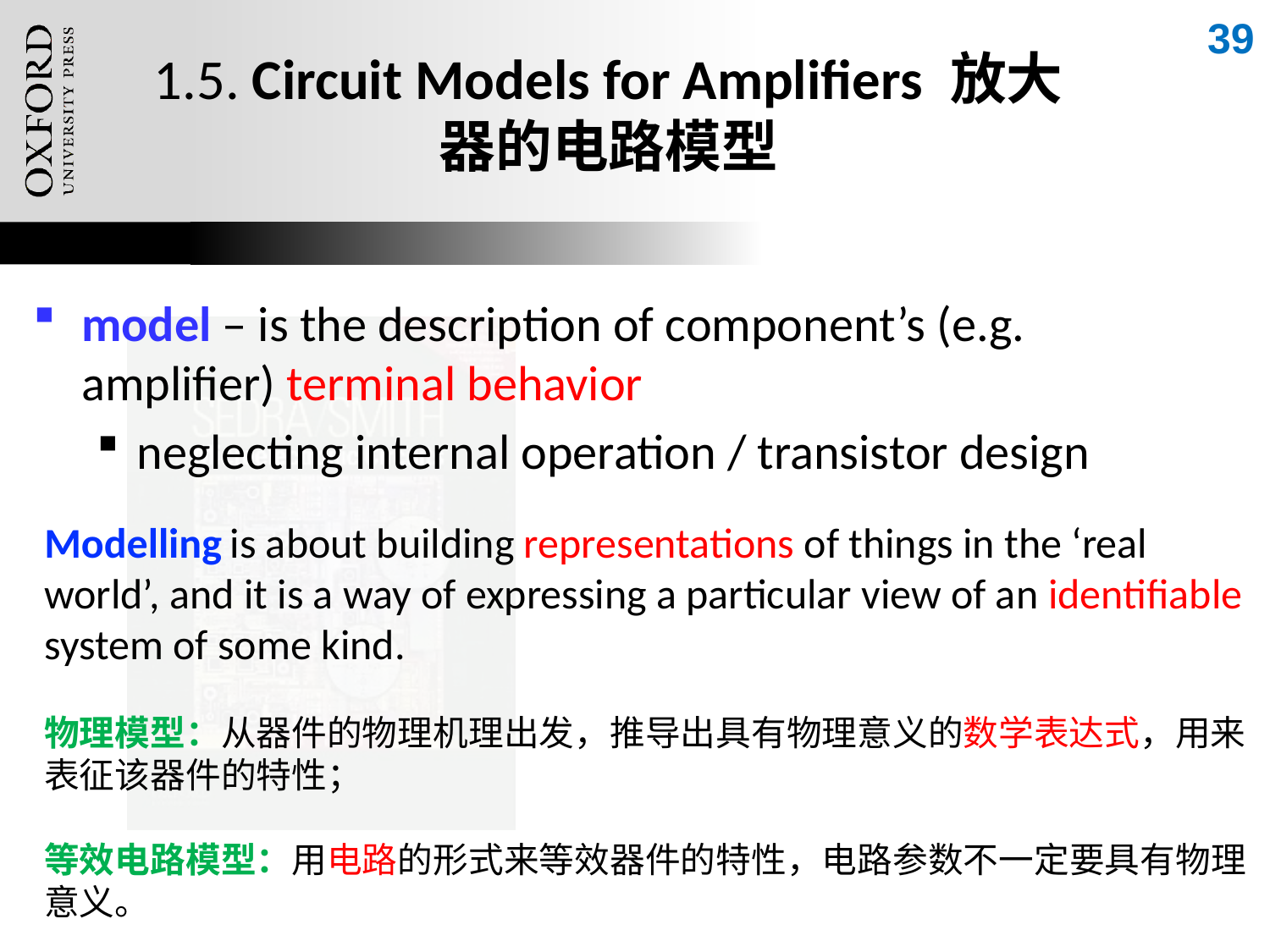

39
# 1.5. Circuit Models for Amplifiers 放大器的电路模型
model – is the description of component’s (e.g. amplifier) terminal behavior
neglecting internal operation / transistor design

Modelling is about building representations of things in the ‘real world’, and it is a way of expressing a particular view of an identifiable system of some kind.

物理模型：从器件的物理机理出发，推导出具有物理意义的数学表达式，用来表征该器件的特性；

等效电路模型：用电路的形式来等效器件的特性，电路参数不一定要具有物理意义。